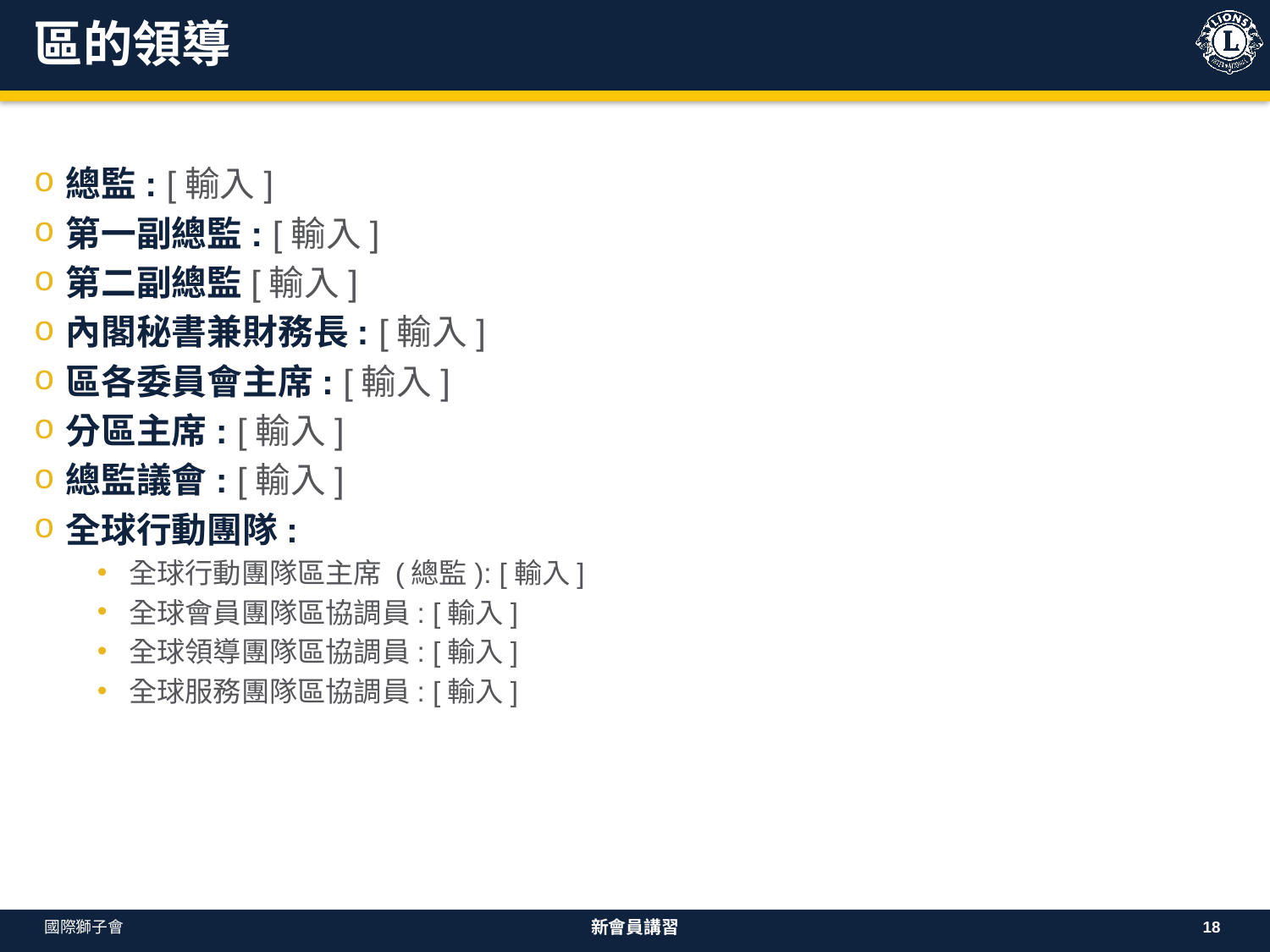

# 區的領導
總監: [輸入]
第一副總監: [輸入]
第二副總監[輸入]
內閣秘書兼財務長: [輸入]
區各委員會主席: [輸入]
分區主席: [輸入]
總監議會: [輸入]
全球行動團隊:
全球行動團隊區主席 (總監): [輸入]
全球會員團隊區協調員: [輸入]
全球領導團隊區協調員: [輸入]
全球服務團隊區協調員: [輸入]